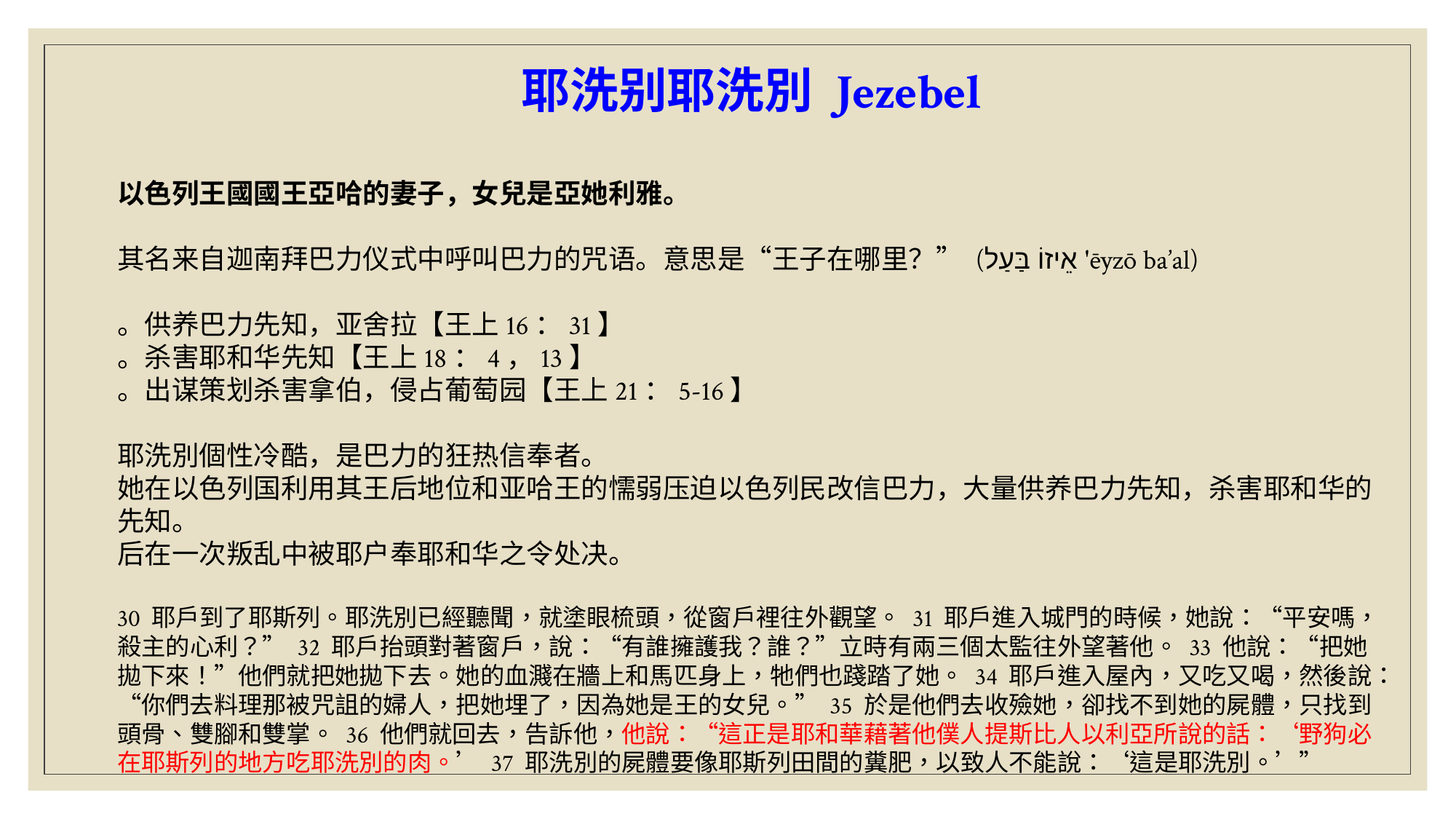

耶洗别耶洗別 Jezebel

以色列王國國王亞哈的妻子，女兒是亞她利雅。

其名来自迦南拜巴力仪式中呼叫巴力的咒语。意思是“王子在哪里？” (אֵיזוֹ בַּעַל‎ 'ēyzō ba’al)

。供养巴力先知，亚舍拉【王上16：31】
。杀害耶和华先知【王上18：4，13】
。出谋策划杀害拿伯，侵占葡萄园【王上21：5-16】

耶洗別個性冷酷，是巴力的狂热信奉者。
她在以色列国利用其王后地位和亚哈王的懦弱压迫以色列民改信巴力，大量供养巴力先知，杀害耶和华的先知。
后在一次叛乱中被耶户奉耶和华之令处决。

30 耶戶到了耶斯列。耶洗別已經聽聞，就塗眼梳頭，從窗戶裡往外觀望。 31 耶戶進入城門的時候，她說：“平安嗎，殺主的心利？” 32 耶戶抬頭對著窗戶，說：“有誰擁護我？誰？”立時有兩三個太監往外望著他。 33 他說：“把她拋下來！”他們就把她拋下去。她的血濺在牆上和馬匹身上，牠們也踐踏了她。 34 耶戶進入屋內，又吃又喝，然後說：“你們去料理那被咒詛的婦人，把她埋了，因為她是王的女兒。” 35 於是他們去收殮她，卻找不到她的屍體，只找到頭骨、雙腳和雙掌。 36 他們就回去，告訴他，他說：“這正是耶和華藉著他僕人提斯比人以利亞所說的話：‘野狗必在耶斯列的地方吃耶洗別的肉。’ 37 耶洗別的屍體要像耶斯列田間的糞肥，以致人不能說：‘這是耶洗別。’”